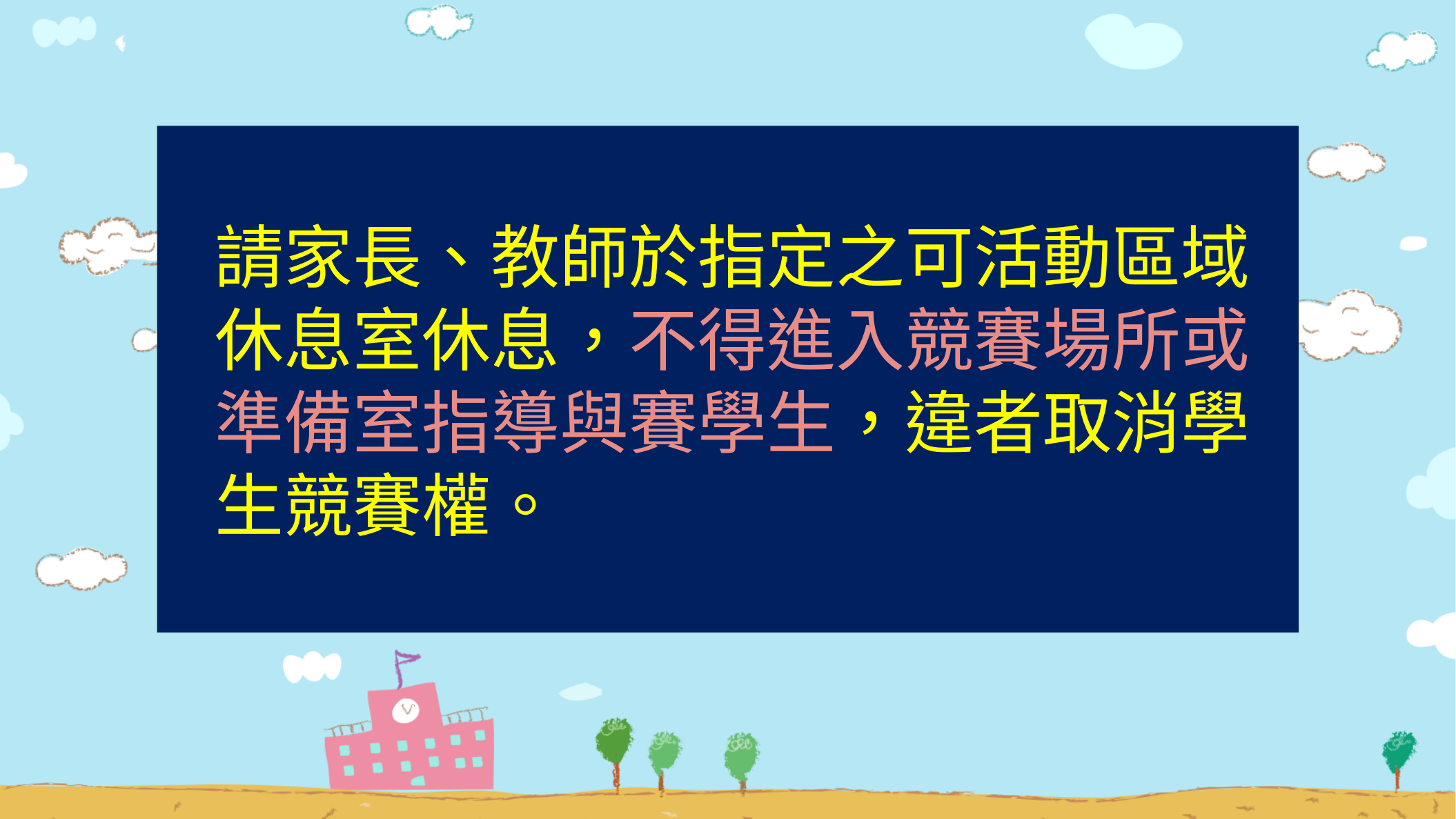

請家長、教師於指定之可活動區域
  休息室休息，不得進入競賽場所或
  準備室指導與賽學生，違者取消學
  生競賽權。